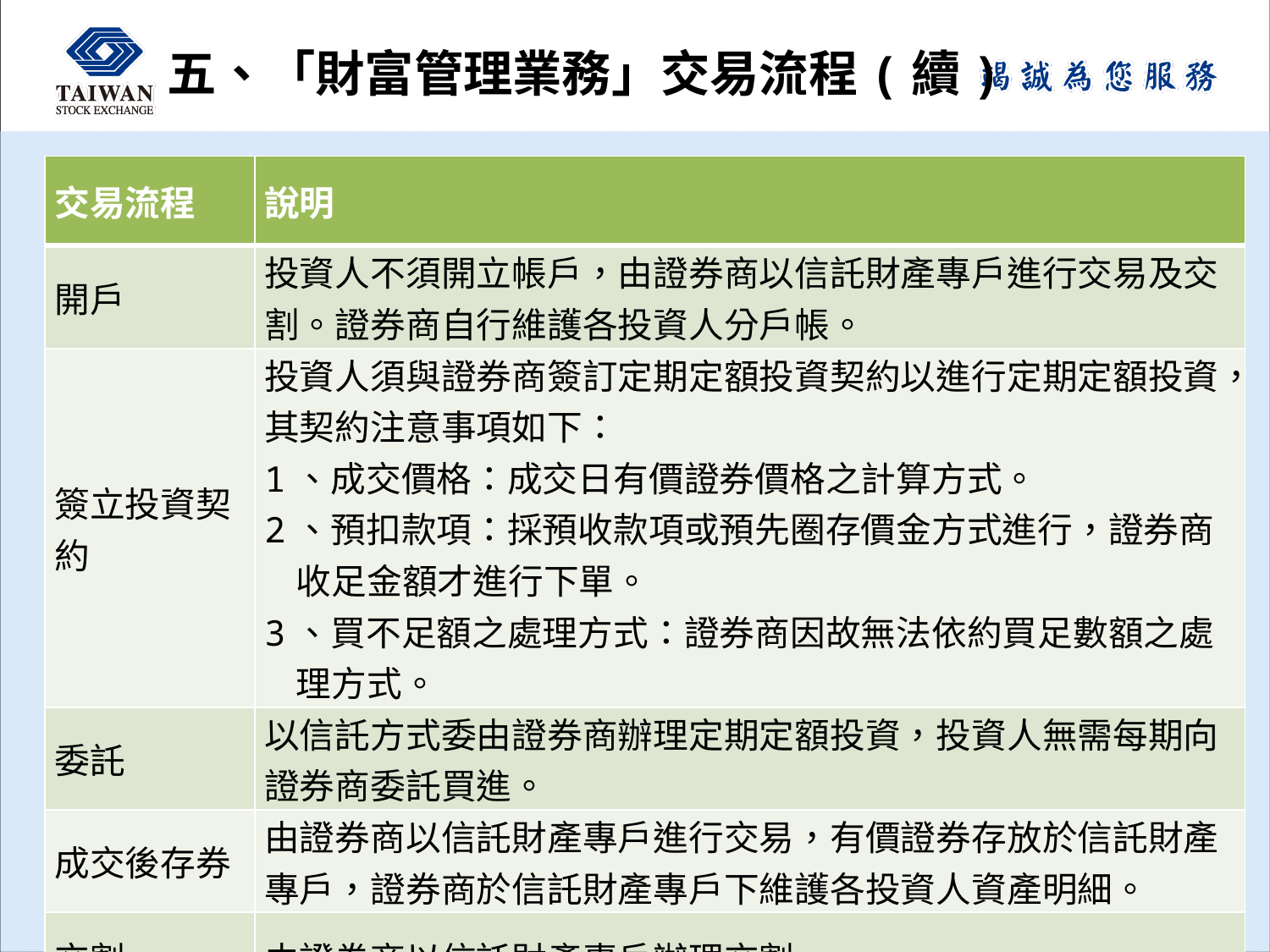

# 五、「財富管理業務」交易流程(續)
| 交易流程 | 說明 |
| --- | --- |
| 開戶 | 投資人不須開立帳戶，由證券商以信託財產專戶進行交易及交割。證券商自行維護各投資人分戶帳。 |
| 簽立投資契約 | 投資人須與證券商簽訂定期定額投資契約以進行定期定額投資，其契約注意事項如下： 1、成交價格：成交日有價證券價格之計算方式。 2、預扣款項：採預收款項或預先圈存價金方式進行，證券商收足金額才進行下單。 3、買不足額之處理方式：證券商因故無法依約買足數額之處理方式。 |
| 委託 | 以信託方式委由證券商辦理定期定額投資，投資人無需每期向證券商委託買進。 |
| 成交後存券 | 由證券商以信託財產專戶進行交易，有價證券存放於信託財產專戶，證券商於信託財產專戶下維護各投資人資產明細。 |
| 交割 | 由證券商以信託財產專戶辦理交割。 |